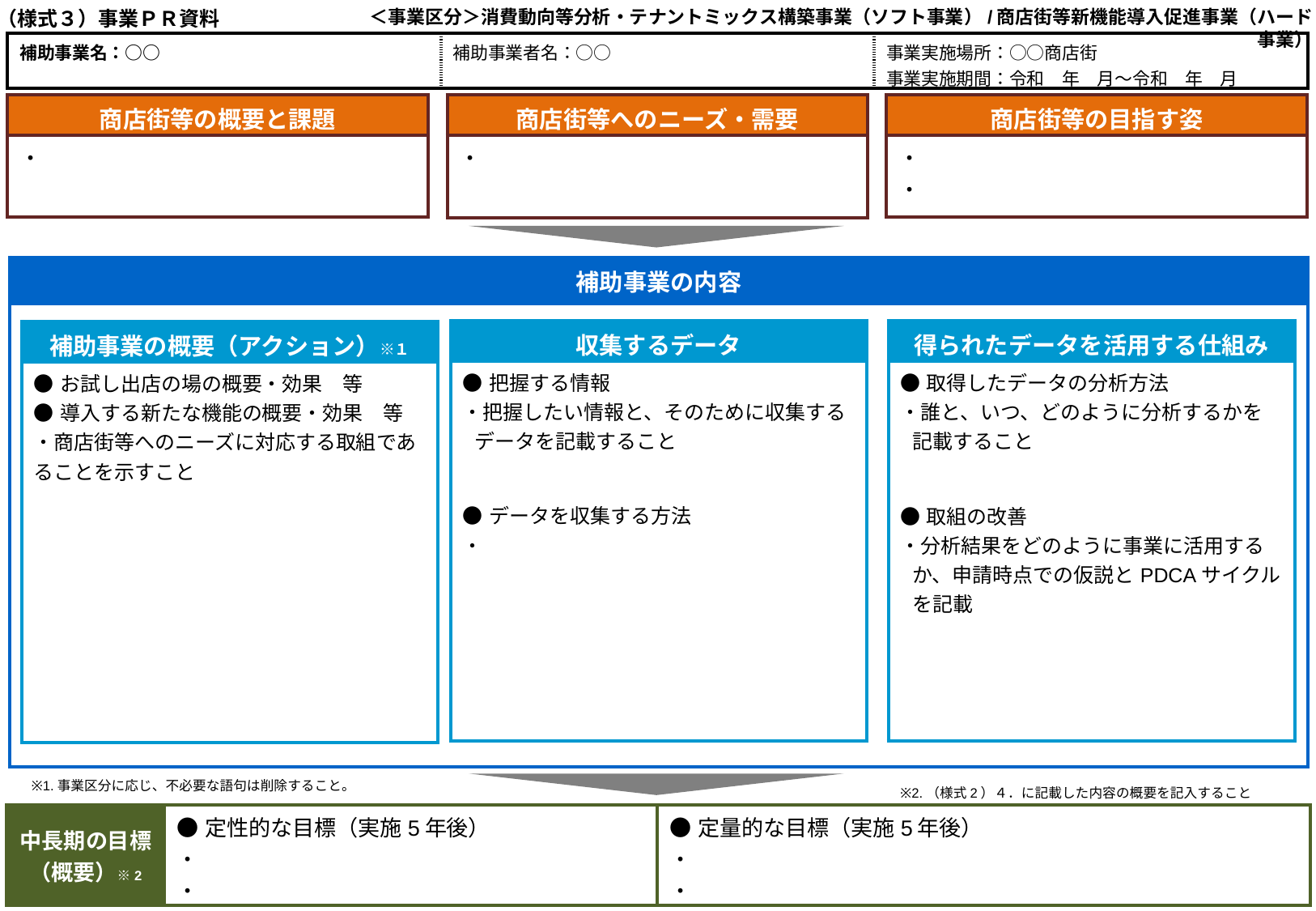

（様式３）事業ＰＲ資料
＜事業区分＞消費動向等分析・テナントミックス構築事業（ソフト事業）/商店街等新機能導入促進事業（ハード事業）
| 補助事業名：○○ | 補助事業者名：○○ | 事業実施場所：○○商店街 事業実施期間：令和　年　月～令和　年　月 |
| --- | --- | --- |
| 商店街等へのニーズ・需要 |
| --- |
| ・ |
| 商店街等の概要と課題 |
| --- |
| ・ |
| 商店街等の目指す姿 |
| --- |
| ・ ・ |

| 補助事業の内容 |
| --- |
|  |
| 収集するデータ |
| --- |
| ●把握する情報 ・把握したい情報と、そのために収集するデータを記載すること ●データを収集する方法 ・ |
| 得られたデータを活用する仕組み |
| --- |
| ●取得したデータの分析方法 ・誰と、いつ、どのように分析するかを記載すること ●取組の改善 ・分析結果をどのように事業に活用するか、申請時点での仮説とPDCAサイクルを記載 |
| 補助事業の概要（アクション）※１ |
| --- |
| ●お試し出店の場の概要・効果　等 ●導入する新たな機能の概要・効果　等 ・商店街等へのニーズに対応する取組であることを示すこと |
※1.事業区分に応じ、不必要な語句は削除すること。

※2.（様式2）４．に記載した内容の概要を記入すること
| 中長期の目標 （概要）※2 | ●定性的な目標（実施5年後） ・ ・ | ●定量的な目標（実施5年後） ・ ・ |
| --- | --- | --- |